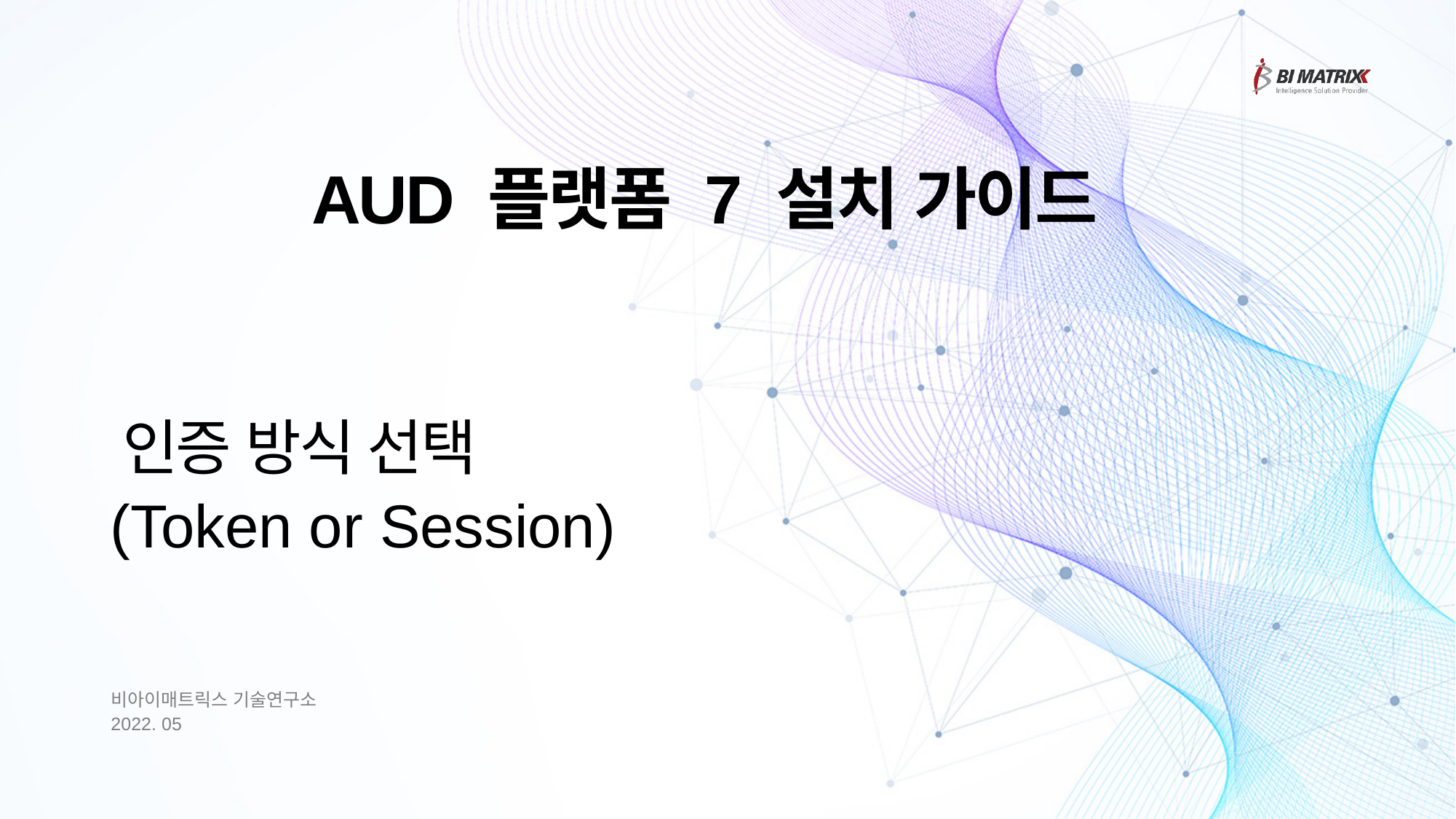

# AUD 플랫폼 7 설치 가이드
인증 방식 선택
(Token or Session)

비아이매트릭스 기술연구소
2022. 05